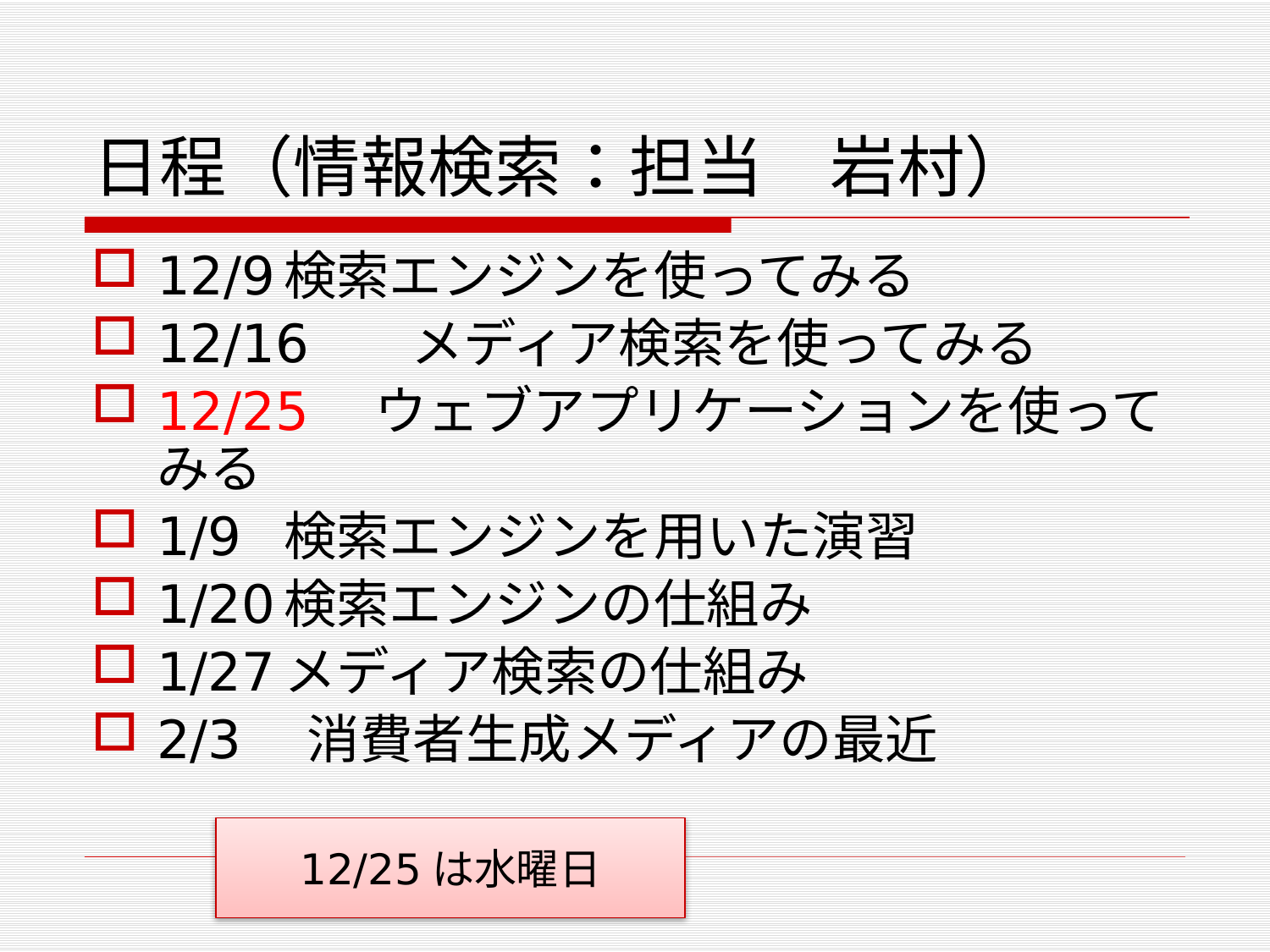

# 日程（情報検索：担当　岩村）
12/9	検索エンジンを使ってみる
12/16	メディア検索を使ってみる
12/25　ウェブアプリケーションを使ってみる
1/9	検索エンジンを用いた演習
1/20	検索エンジンの仕組み
1/27	メディア検索の仕組み
2/3　消費者生成メディアの最近
12/25は水曜日